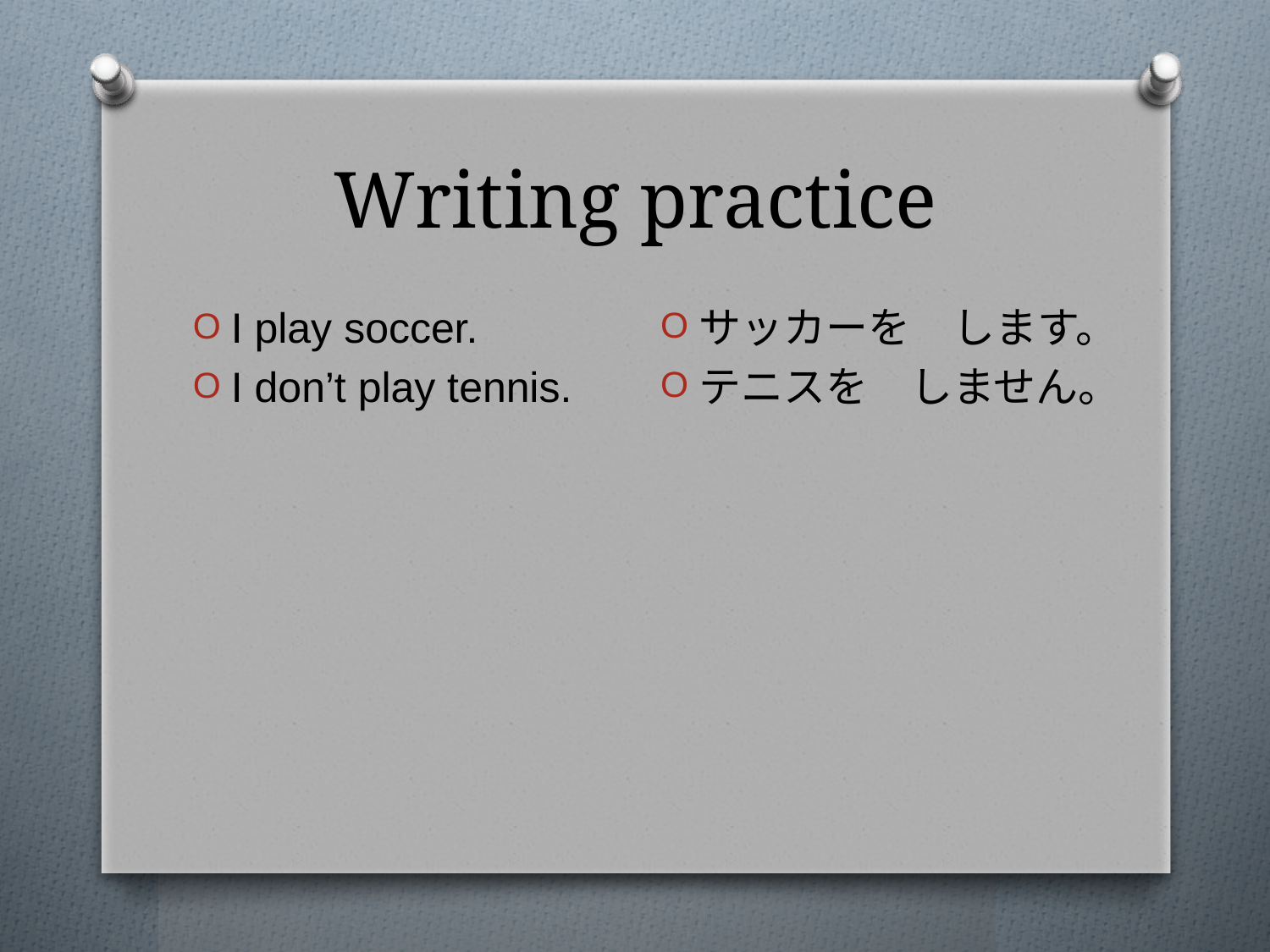

# Writing practice
サッカーを　します。
テニスを　しません。
I play soccer.
I don’t play tennis.